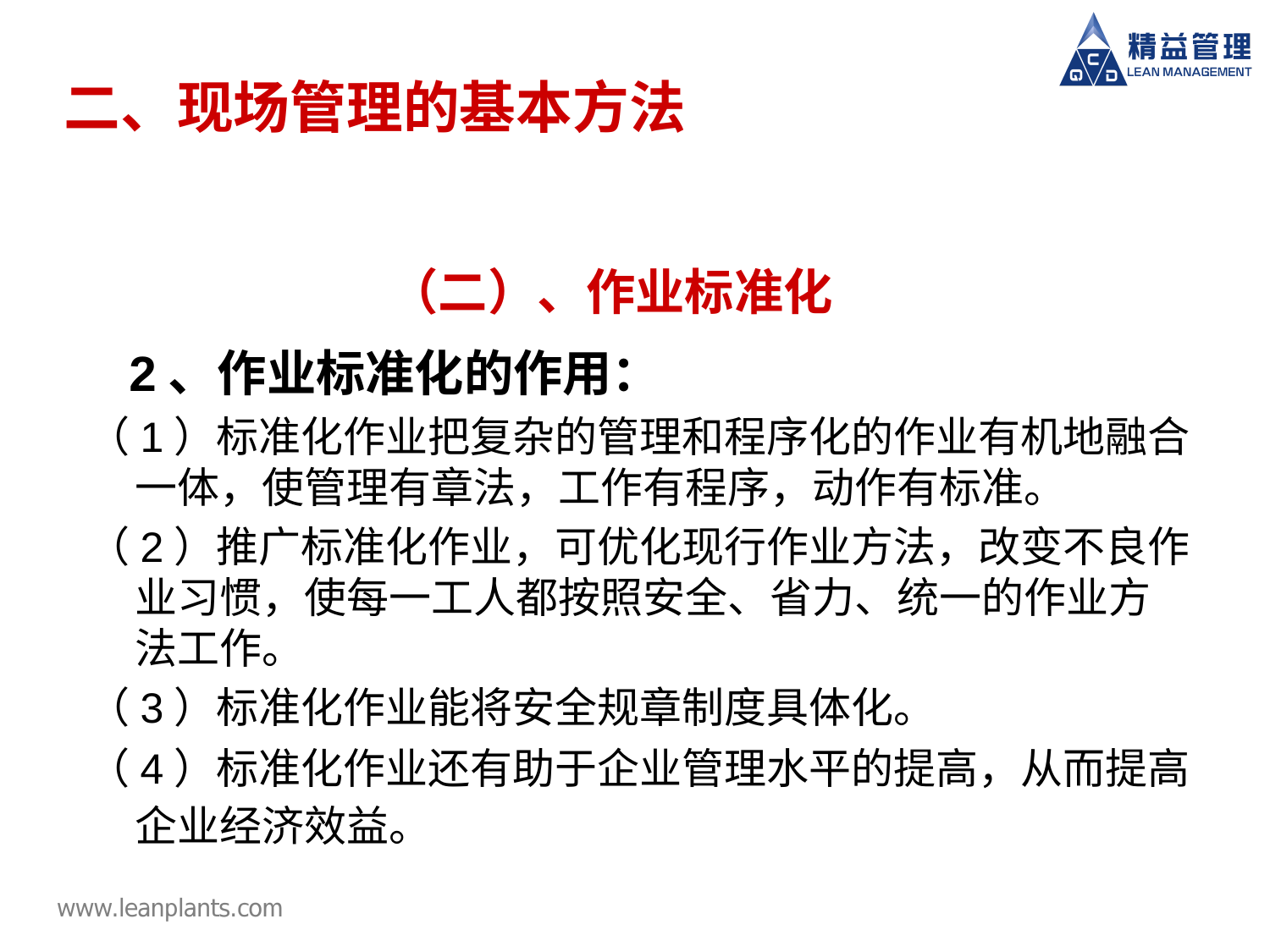

# 二、现场管理的基本方法
（二）、作业标准化
   2、作业标准化的作用：
（1）标准化作业把复杂的管理和程序化的作业有机地融合一体，使管理有章法，工作有程序，动作有标准。
（2）推广标准化作业，可优化现行作业方法，改变不良作业习惯，使每一工人都按照安全、省力、统一的作业方法工作。
（3）标准化作业能将安全规章制度具体化。
（4）标准化作业还有助于企业管理水平的提高，从而提高企业经济效益。